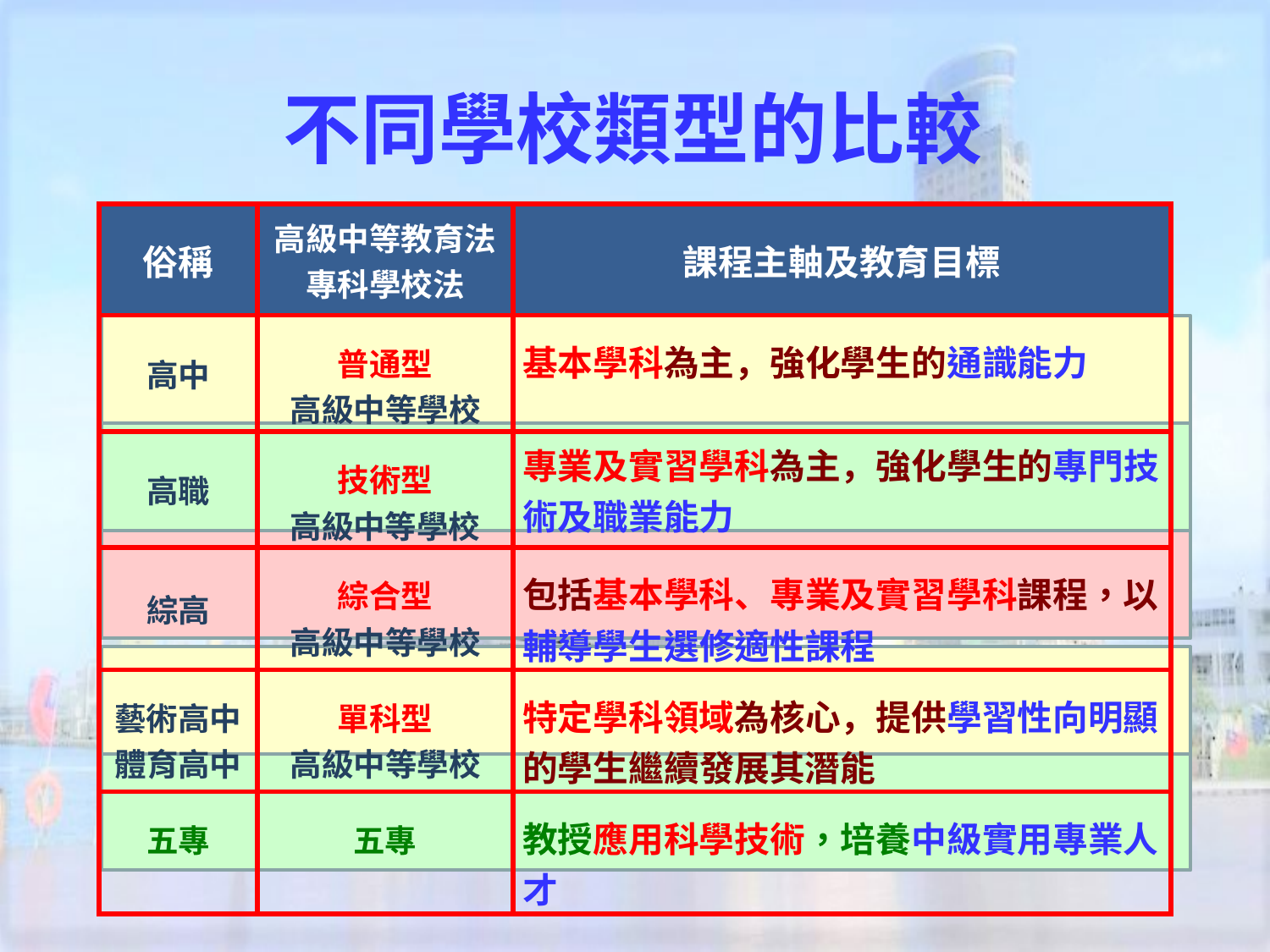

不同學校類型的比較
| 俗稱 | 高級中等教育法 專科學校法 | 課程主軸及教育目標 |
| --- | --- | --- |
| 高中 | 普通型 高級中等學校 | 基本學科為主，強化學生的通識能力 |
| 高職 | 技術型 高級中等學校 | 專業及實習學科為主，強化學生的專門技術及職業能力 |
| 綜高 | 綜合型 高級中等學校 | 包括基本學科、專業及實習學科課程，以輔導學生選修適性課程 |
| 藝術高中 體育高中 | 單科型 高級中等學校 | 特定學科領域為核心，提供學習性向明顯的學生繼續發展其潛能 |
| 五專 | 五專 | 教授應用科學技術，培養中級實用專業人才 |